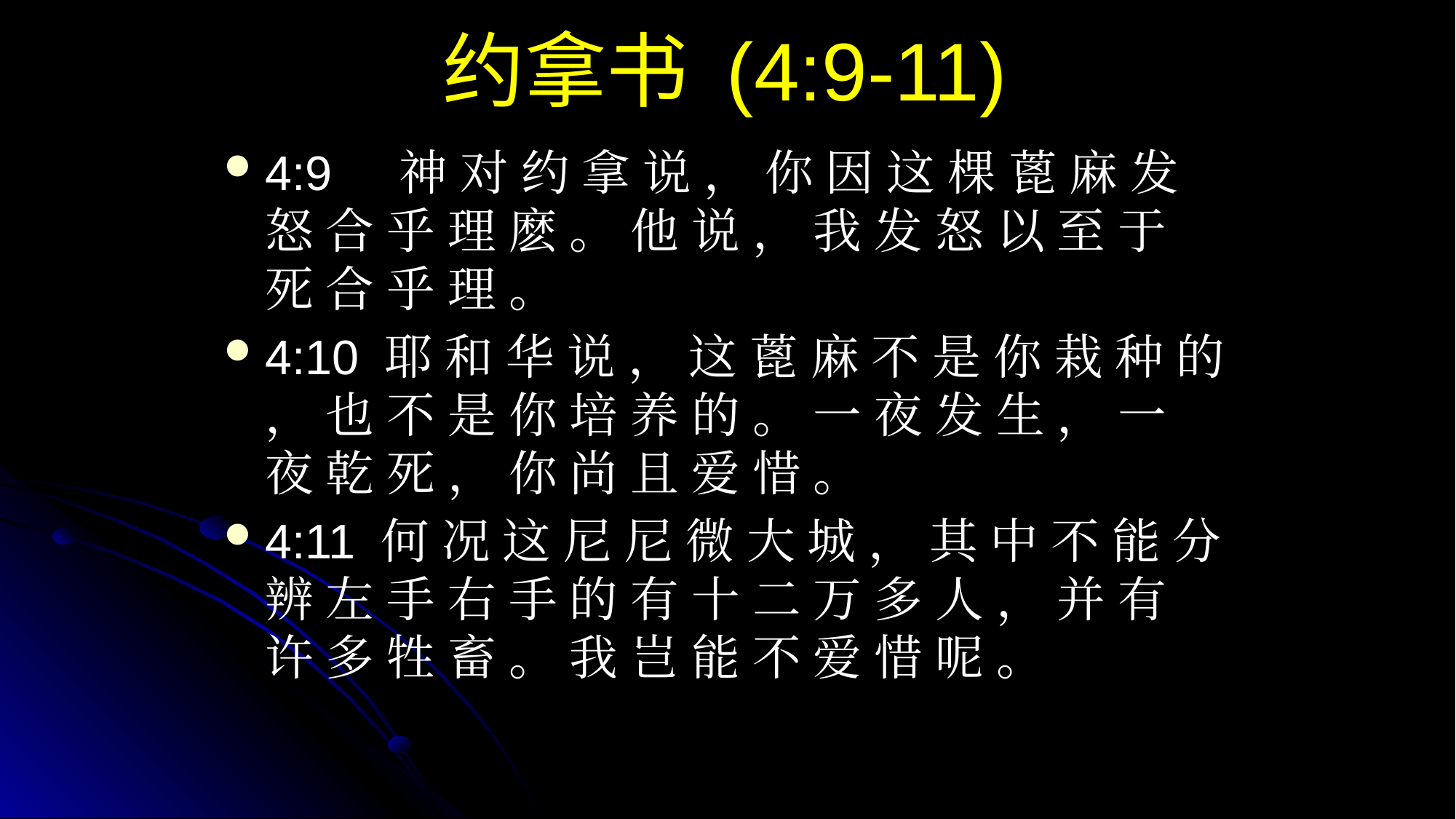

# 约拿书 (4:9-11)
4:9	 神 对 约 拿 说 ， 你 因 这 棵 蓖 麻 发 怒 合 乎 理 麽 。 他 说 ， 我 发 怒 以 至 于 死 合 乎 理 。
4:10 耶 和 华 说 ， 这 蓖 麻 不 是 你 栽 种 的 ， 也 不 是 你 培 养 的 。 一 夜 发 生 ， 一 夜 乾 死 ， 你 尚 且 爱 惜 。
4:11 何 况 这 尼 尼 微 大 城 ， 其 中 不 能 分 辨 左 手 右 手 的 有 十 二 万 多 人 ， 并 有 许 多 牲 畜 。 我 岂 能 不 爱 惜 呢 。